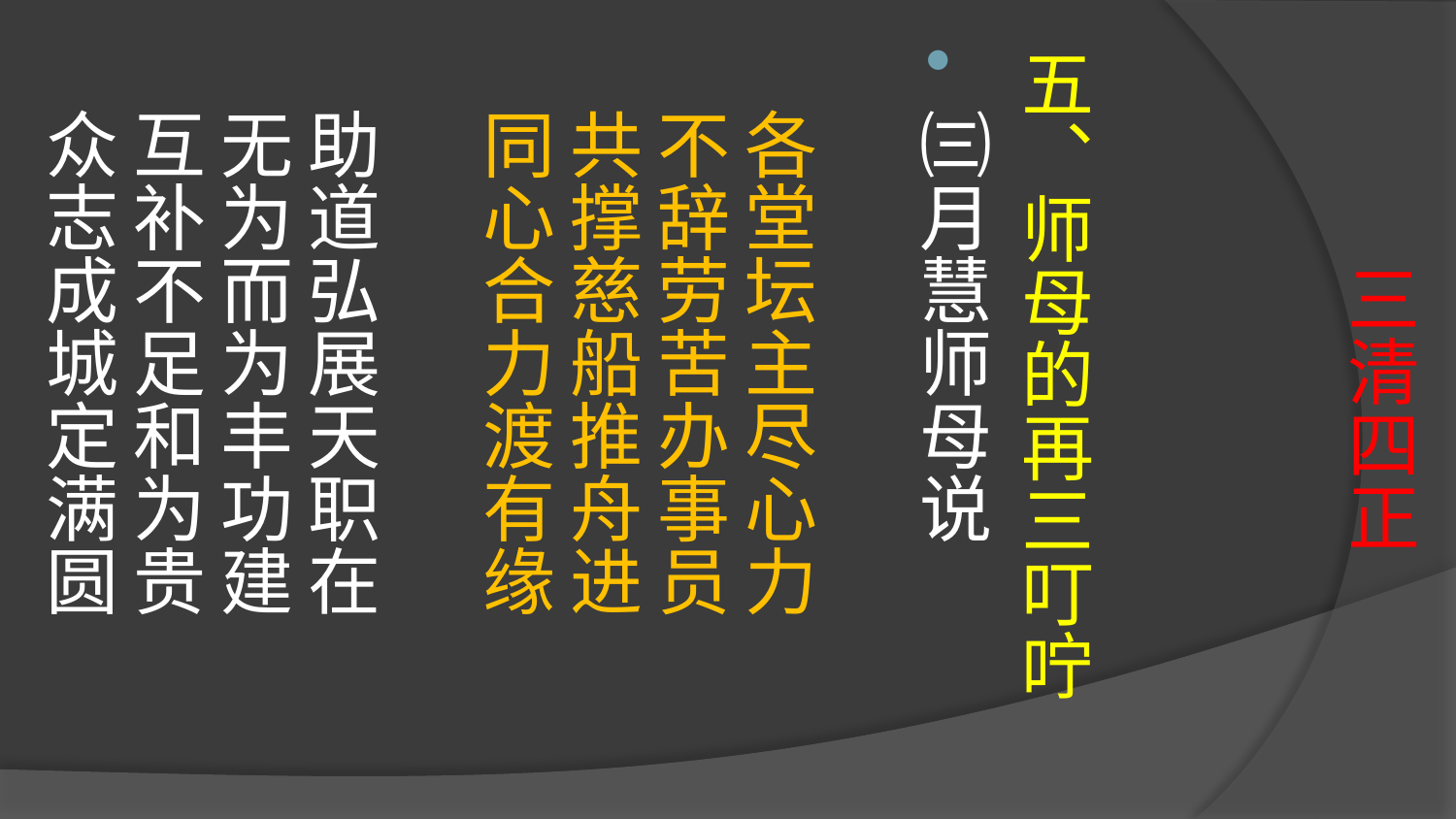

# 三清四正
五、师母的再三叮咛
㈢月慧师母说
各堂坛主尽心力
不辞劳苦办事员
共撑慈船推舟进
同心合力渡有缘
助道弘展天职在
无为而为丰功建
互补不足和为贵
众志成城定满圆